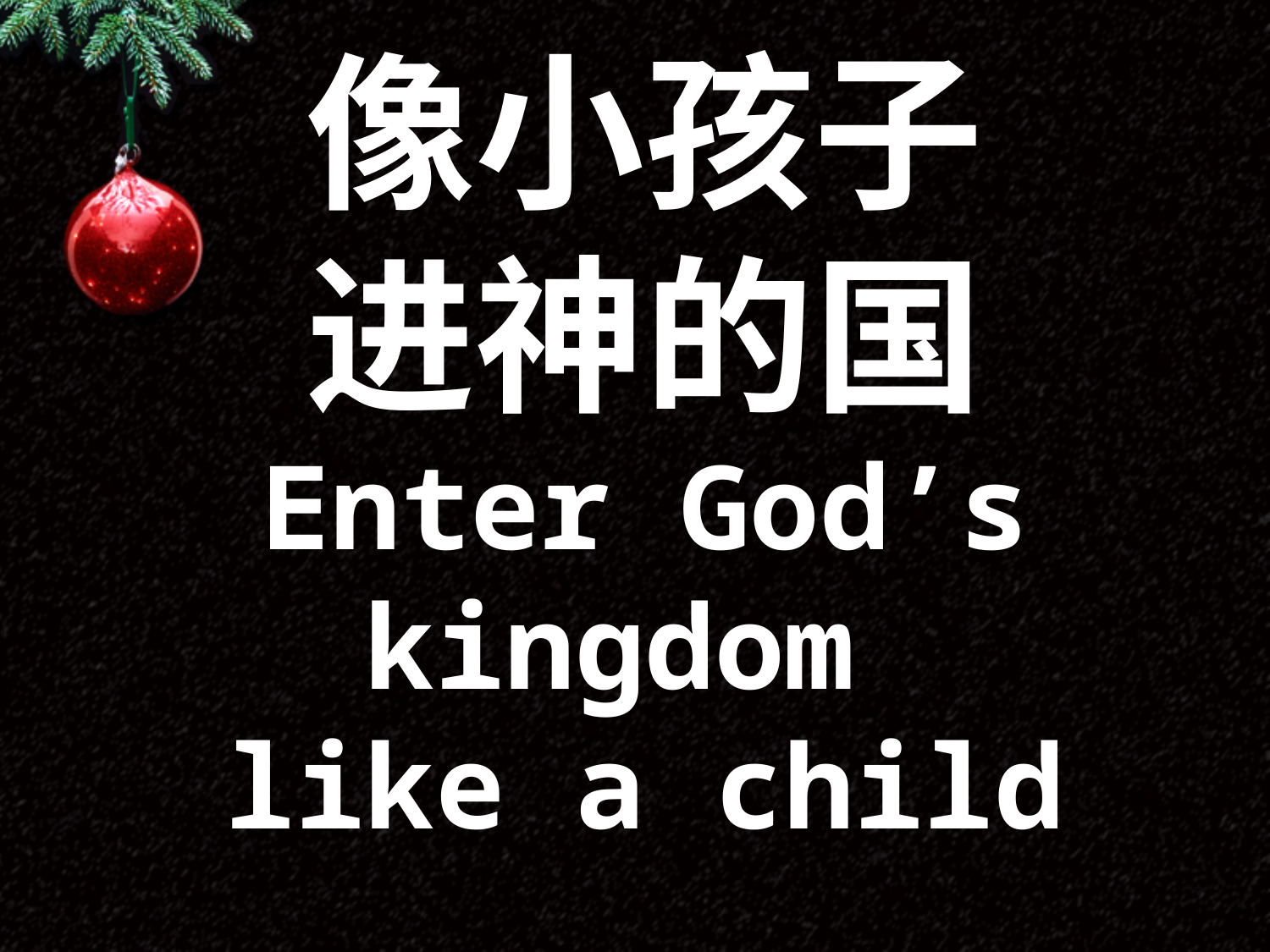

像小孩子
进神的国
Enter God’s kingdom
like a child